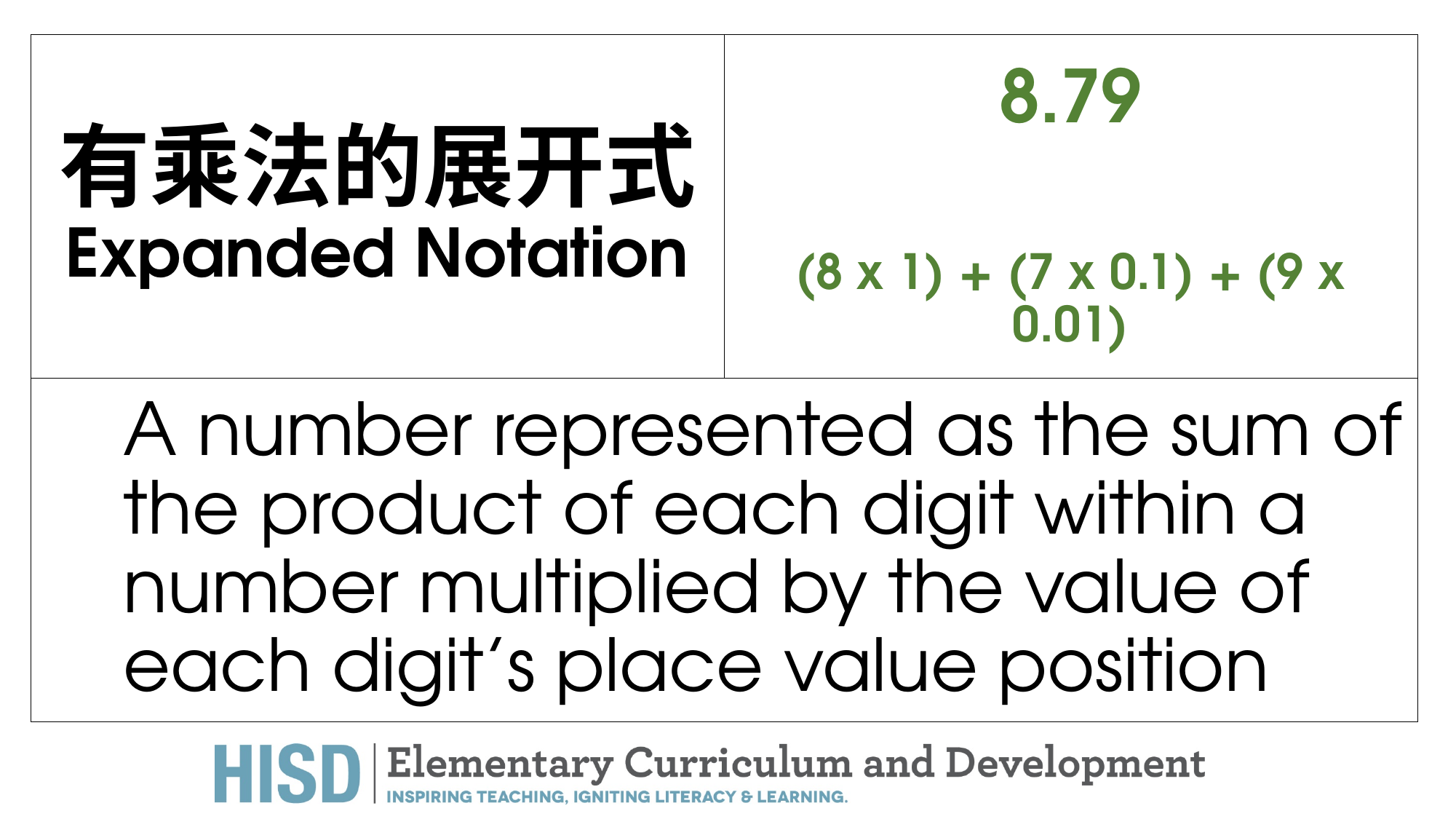

# 有乘法的展开式 Expanded Notation
 8.79

(8 x 1) + (7 x 0.1) + (9 x 0.01)
A number represented as the sum of the product of each digit within a number multiplied by the value of each digit’s place value position